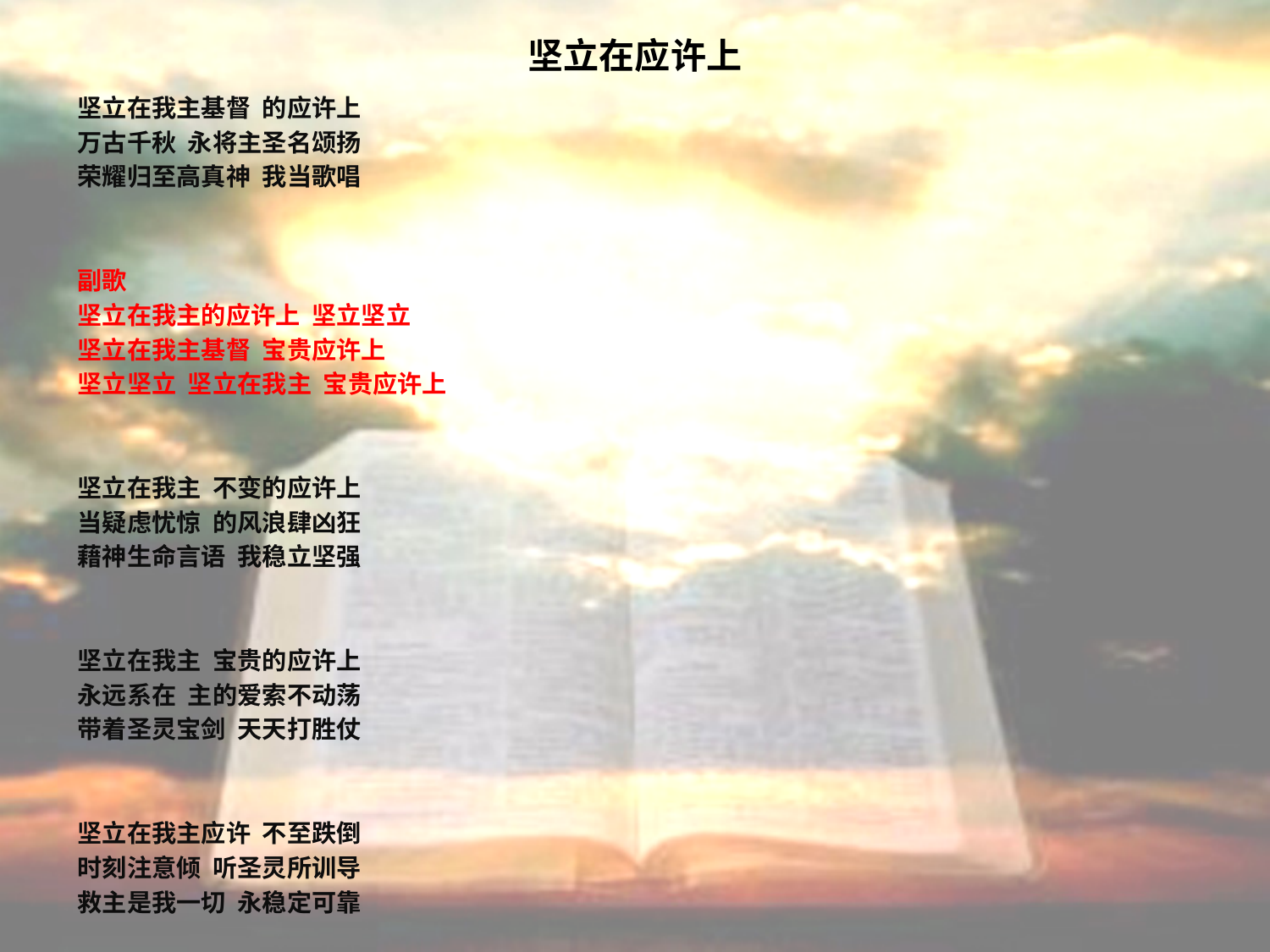

# 坚立在应许上
坚立在我主基督  的应许上
万古千秋  永将主圣名颂扬
荣耀归至高真神  我当歌唱

副歌
坚立在我主的应许上  坚立坚立
坚立在我主基督  宝贵应许上
坚立坚立  坚立在我主  宝贵应许上

坚立在我主  不变的应许上
当疑虑忧惊  的风浪肆凶狂
藉神生命言语  我稳立坚强

坚立在我主  宝贵的应许上
永远系在  主的爱索不动荡
带着圣灵宝剑  天天打胜仗

坚立在我主应许  不至跌倒
时刻注意倾  听圣灵所训导
救主是我一切  永稳定可靠